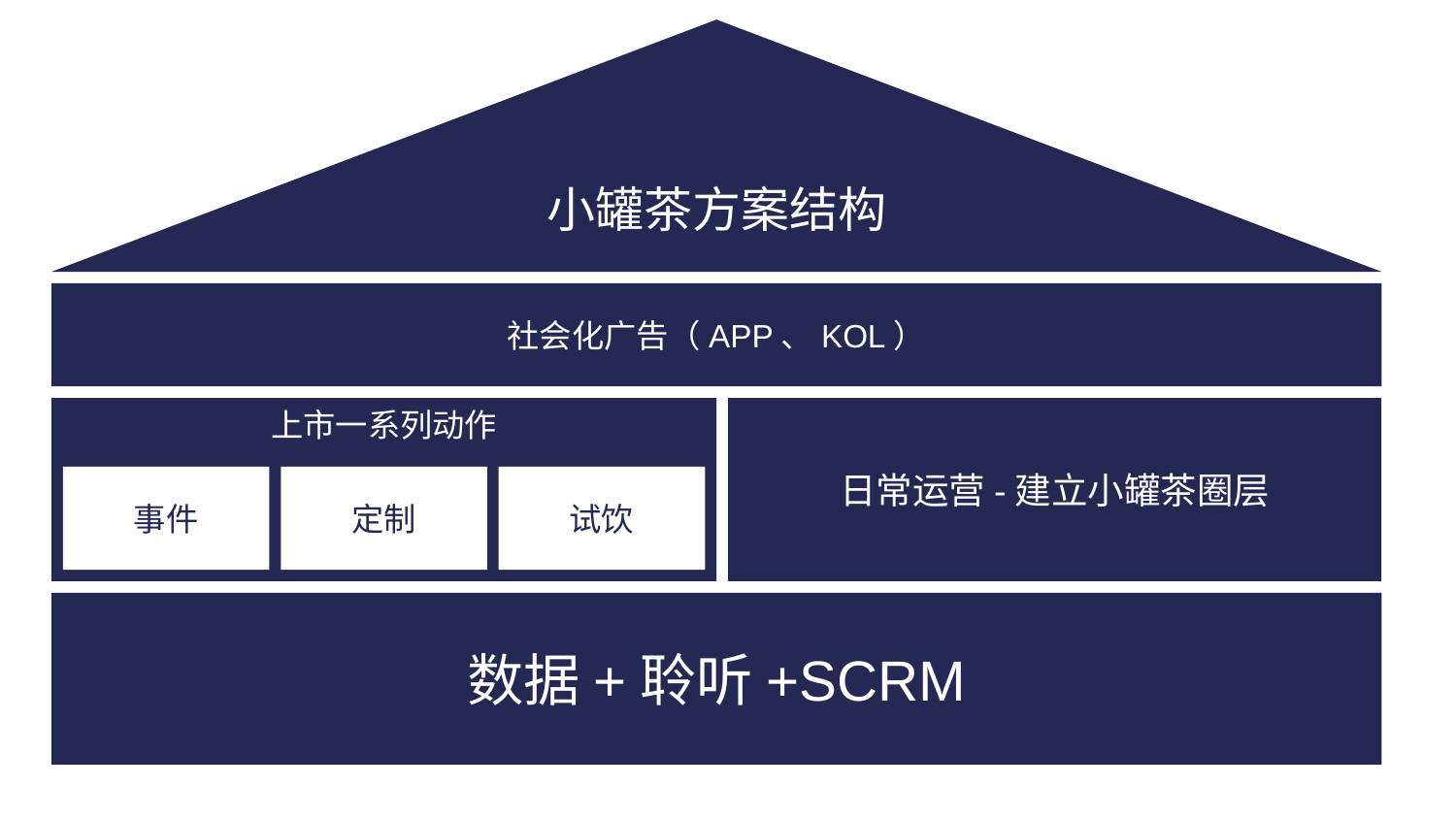

小罐茶方案结构
社会化广告（APP、KOL）
上市一系列动作
事件
定制
试饮
日常运营-建立小罐茶圈层
数据+聆听+SCRM